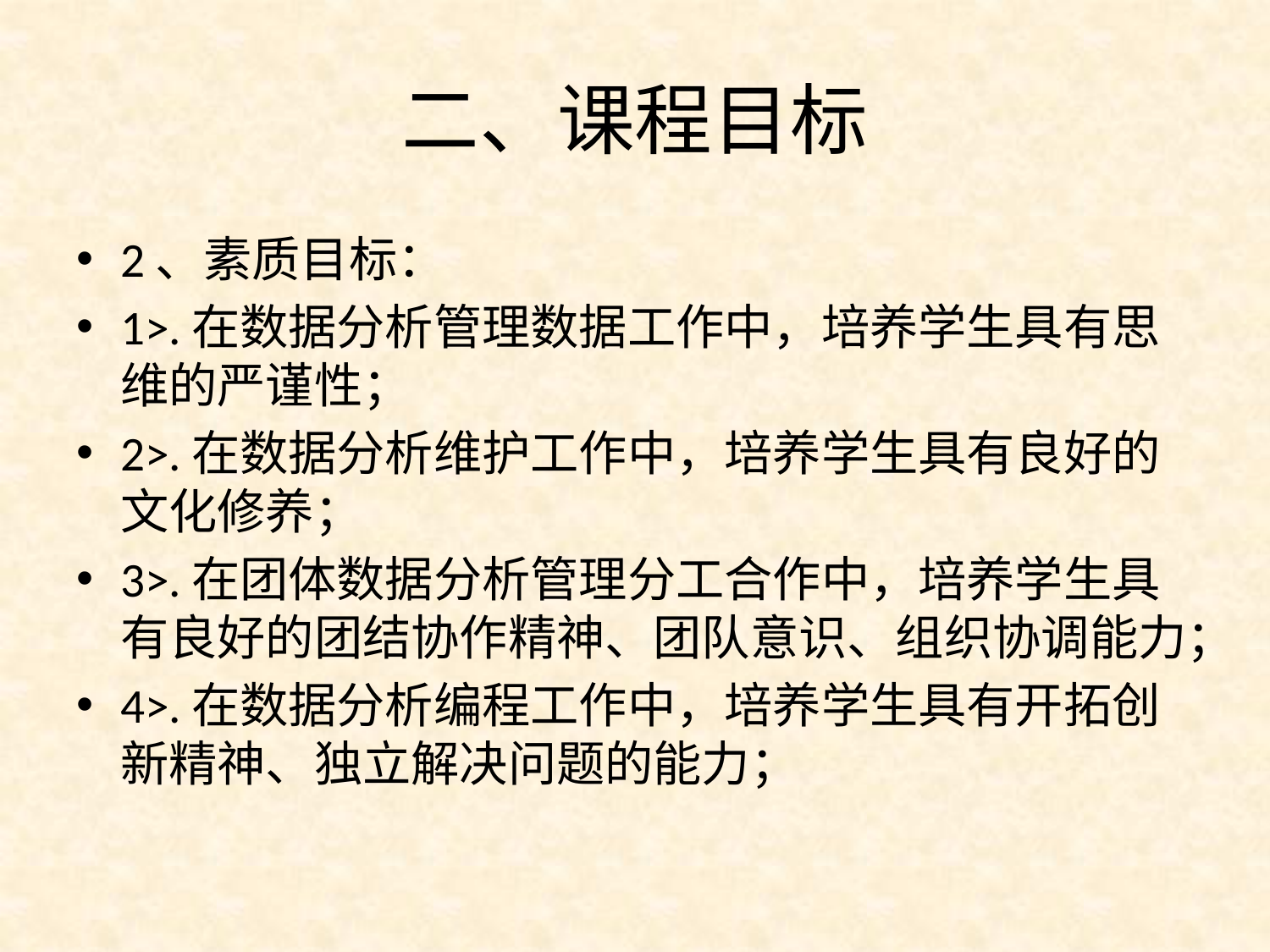

# 二、课程目标
2、素质目标：
1>.在数据分析管理数据工作中，培养学生具有思维的严谨性；
2>.在数据分析维护工作中，培养学生具有良好的文化修养；
3>.在团体数据分析管理分工合作中，培养学生具有良好的团结协作精神、团队意识、组织协调能力；
4>.在数据分析编程工作中，培养学生具有开拓创新精神、独立解决问题的能力；